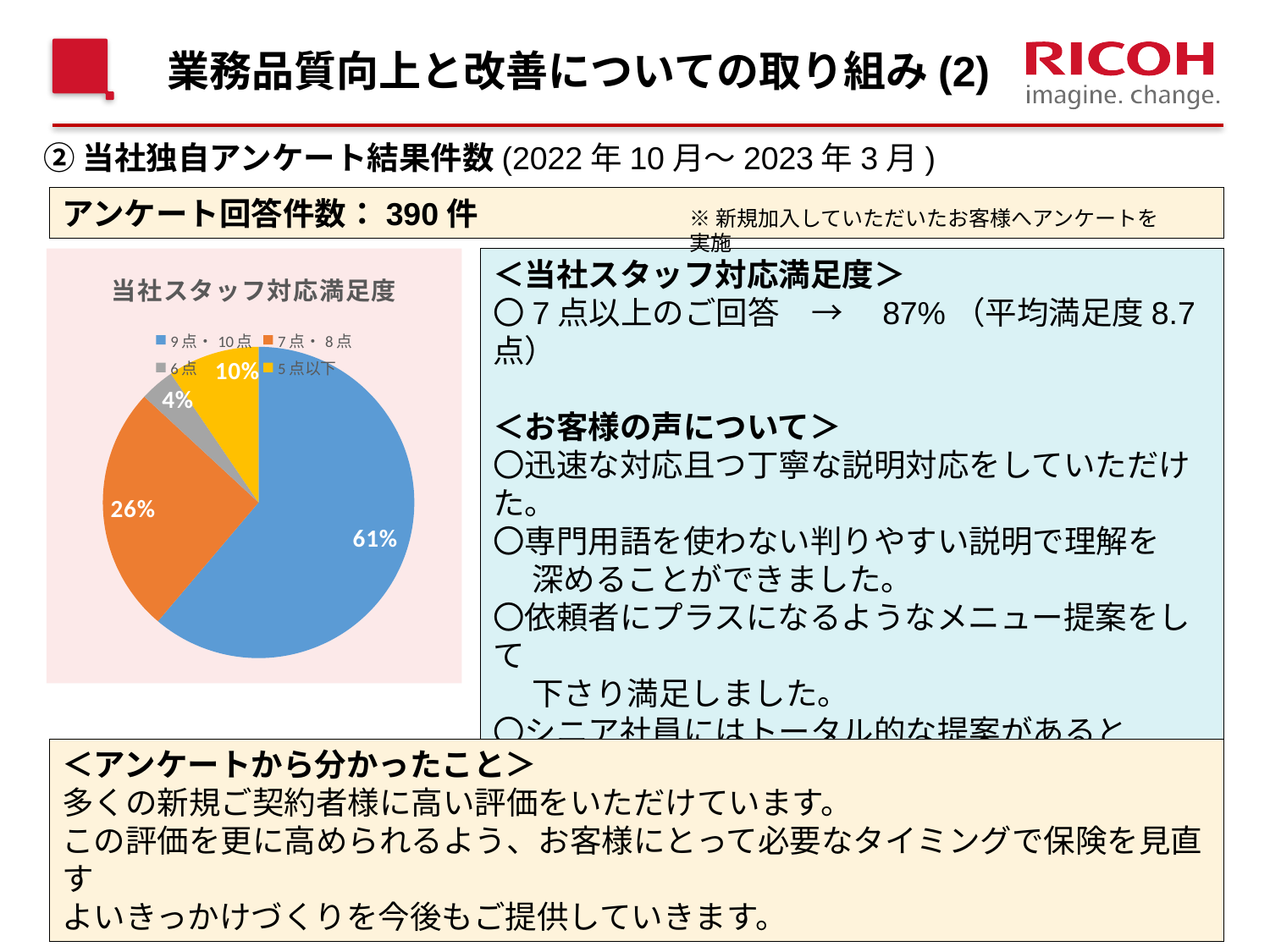

# 業務品質向上と改善についての取り組み(2)
②当社独自アンケート結果件数(2022年10月～2023年3月)
アンケート回答件数：390件
※新規加入していただいたお客様へアンケートを実施

### Chart: 当社スタッフ対応満足度

| Category |  |
|---|---|
| 9点・10点 | 238.0 |
| 7点・8点 | 100.0 |
| 6点 | 14.0 |
| 5点以下 | 37.0 |
＜当社スタッフ対応満足度＞
〇7点以上のご回答　→　87%（平均満足度8.7点）

＜お客様の声について＞
〇迅速な対応且つ丁寧な説明対応をしていただけた。
〇専門用語を使わない判りやすい説明で理解を
　 深めることができました。
〇依頼者にプラスになるようなメニュー提案をして
　 下さり満足しました。
〇シニア社員にはトータル的な提案があると
　 より利用しやすくなる。
〇メリット・デメリットをよりはっきり伝えていただくと良い。
＜アンケートから分かったこと＞
多くの新規ご契約者様に高い評価をいただけています。
この評価を更に高められるよう、お客様にとって必要なタイミングで保険を見直す
よいきっかけづくりを今後もご提供していきます。
12